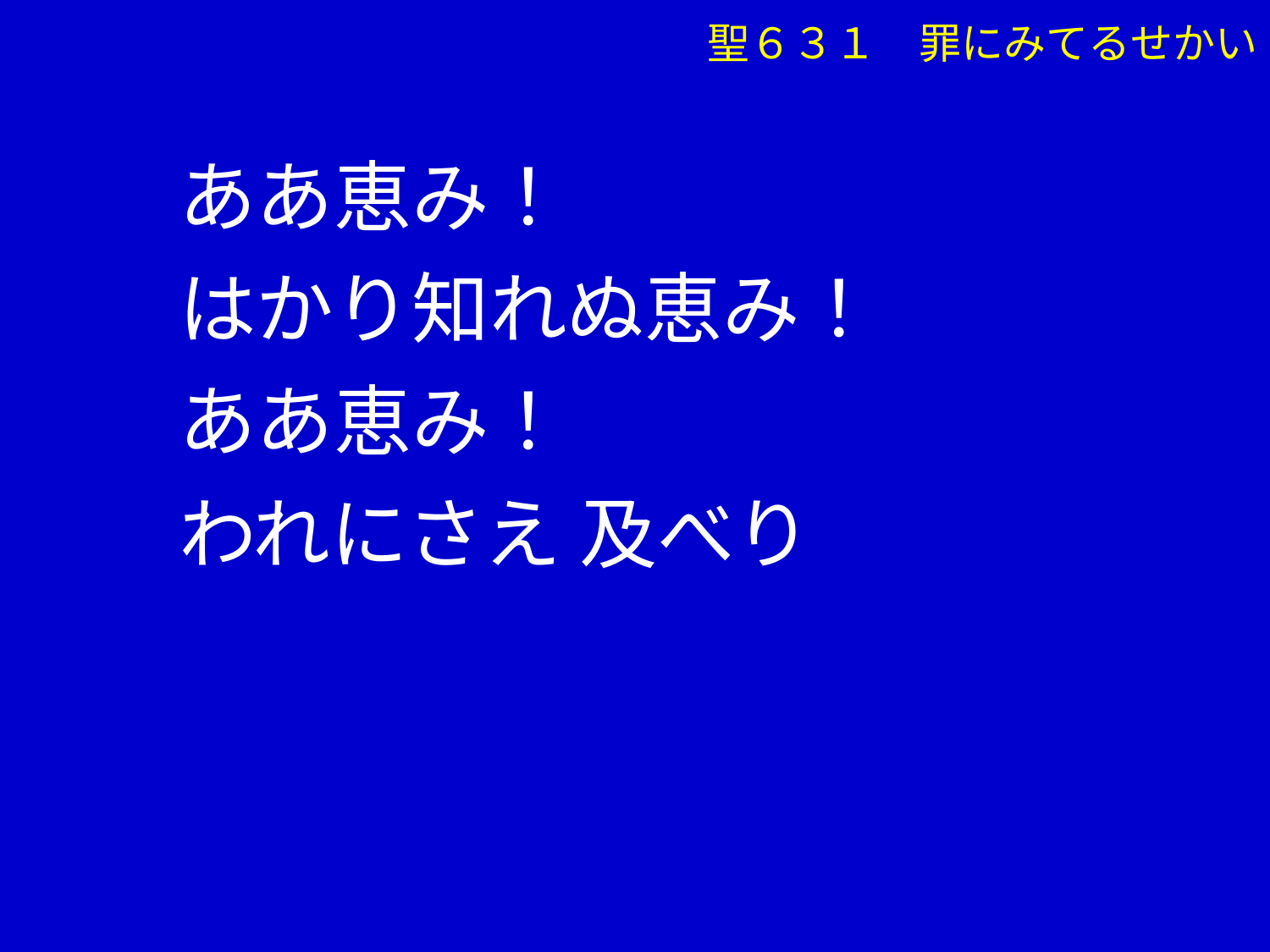

聖６３１　罪にみてるせかい
　ああ恵み！
　はかり知れぬ恵み！
　ああ恵み！
　われにさえ 及べり